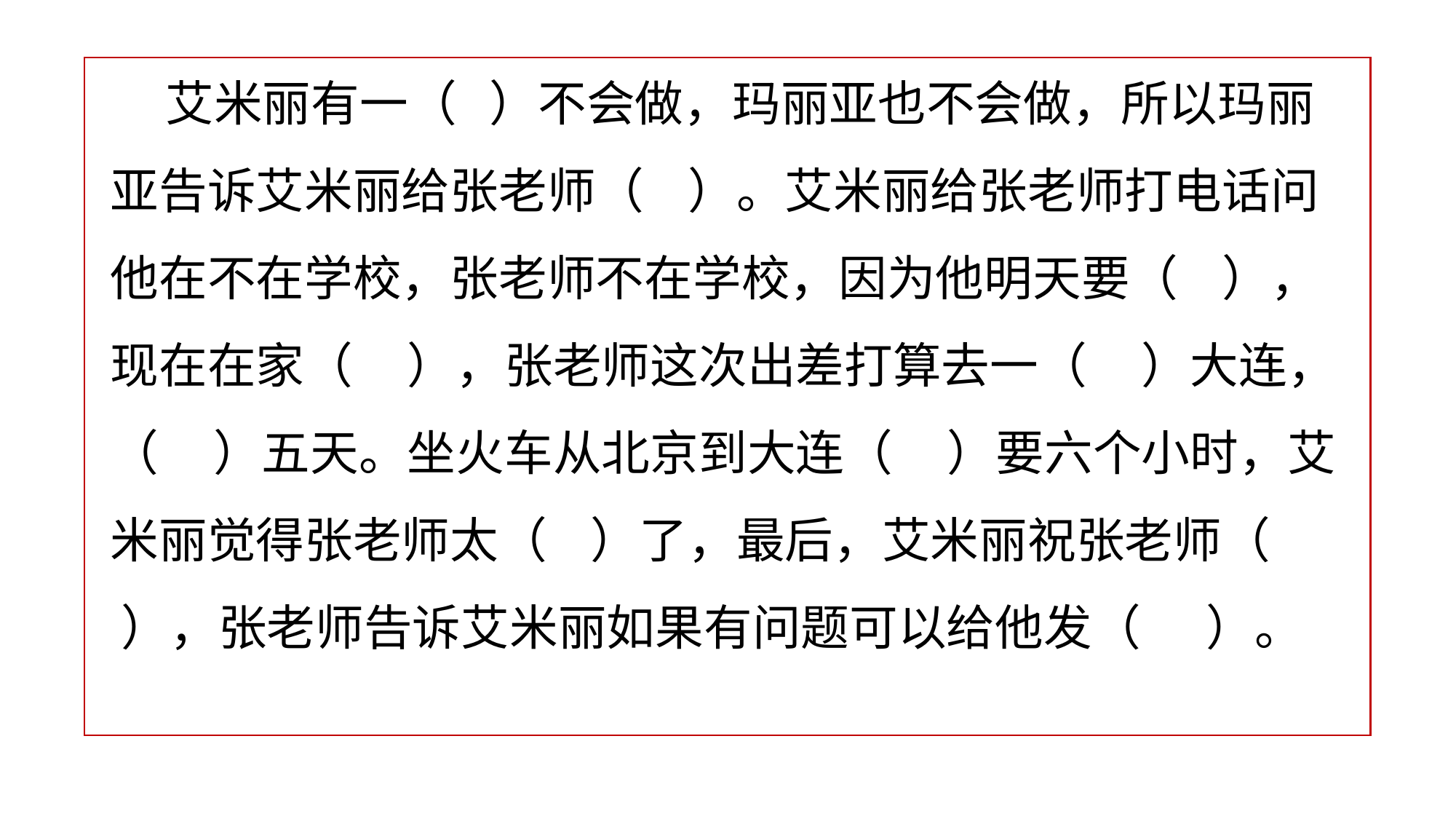

艾米丽有一（   ）不会做，玛丽亚也不会做，所以玛丽亚告诉艾米丽给张老师（    ）。艾米丽给张老师打电话问他在不在学校，张老师不在学校，因为他明天要（    ），现在在家（     ），张老师这次出差打算去一（     ）大连，（     ）五天。坐火车从北京到大连（     ）要六个小时，艾米丽觉得张老师太（    ）了，最后，艾米丽祝张老师（      ），张老师告诉艾米丽如果有问题可以给他发（      ）。